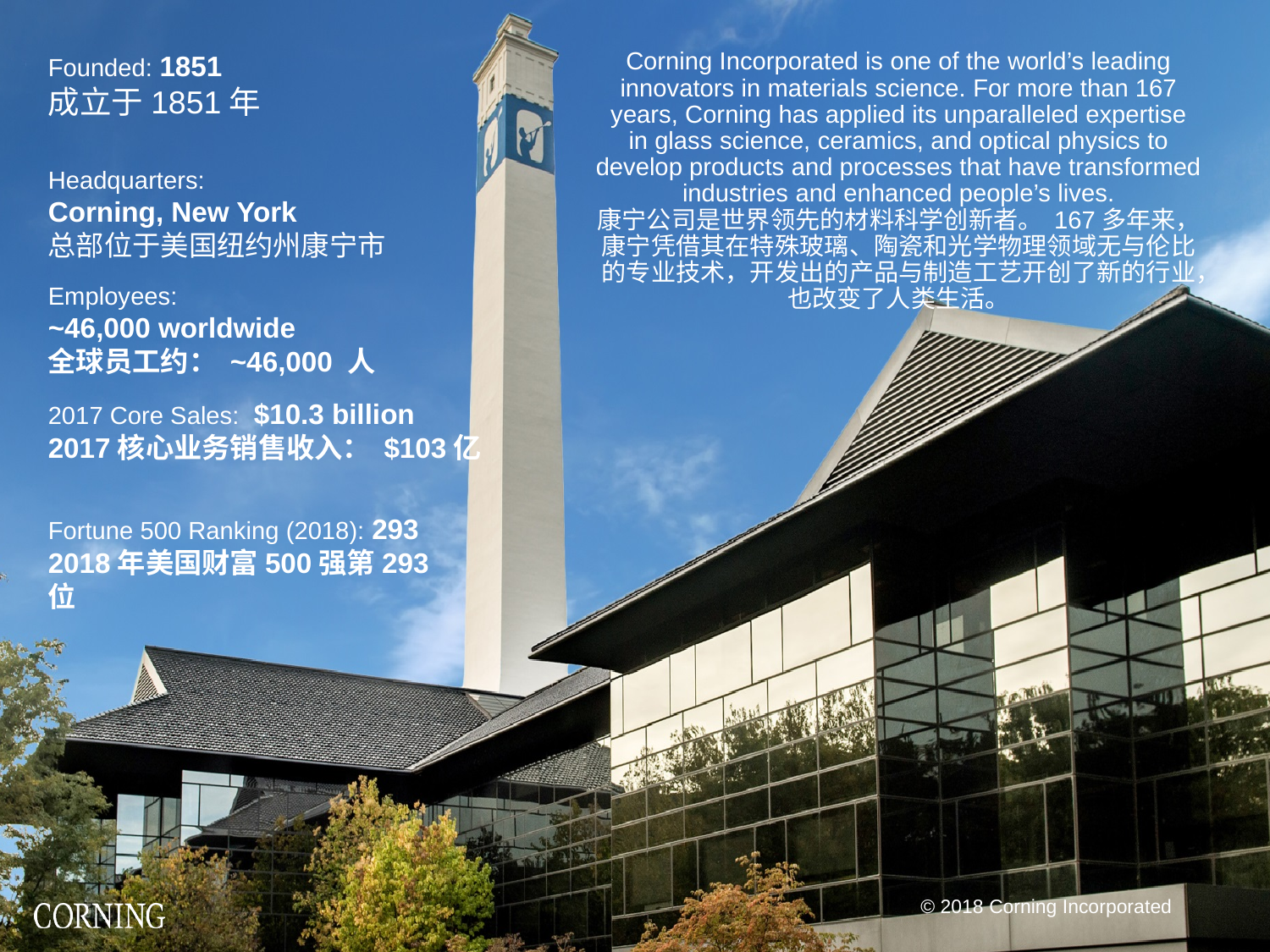

Founded: 1851
成立于1851年
Headquarters:
Corning, New York
总部位于美国纽约州康宁市
Employees:
~46,000 worldwide
全球员工约： ~46,000 人

2017 Core Sales:  $10.3 billion
2017核心业务销售收入： $103亿
Fortune 500 Ranking (2018): 293
2018年美国财富500强第293位
Corning Incorporated is one of the world’s leading innovators in materials science. For more than 167 years, Corning has applied its unparalleled expertise in glass science, ceramics, and optical physics to develop products and processes that have transformed industries and enhanced people’s lives.
康宁公司是世界领先的材料科学创新者。 167多年来，康宁凭借其在特殊玻璃、陶瓷和光学物理领域无与伦比的专业技术，开发出的产品与制造工艺开创了新的行业，也改变了人类生活。